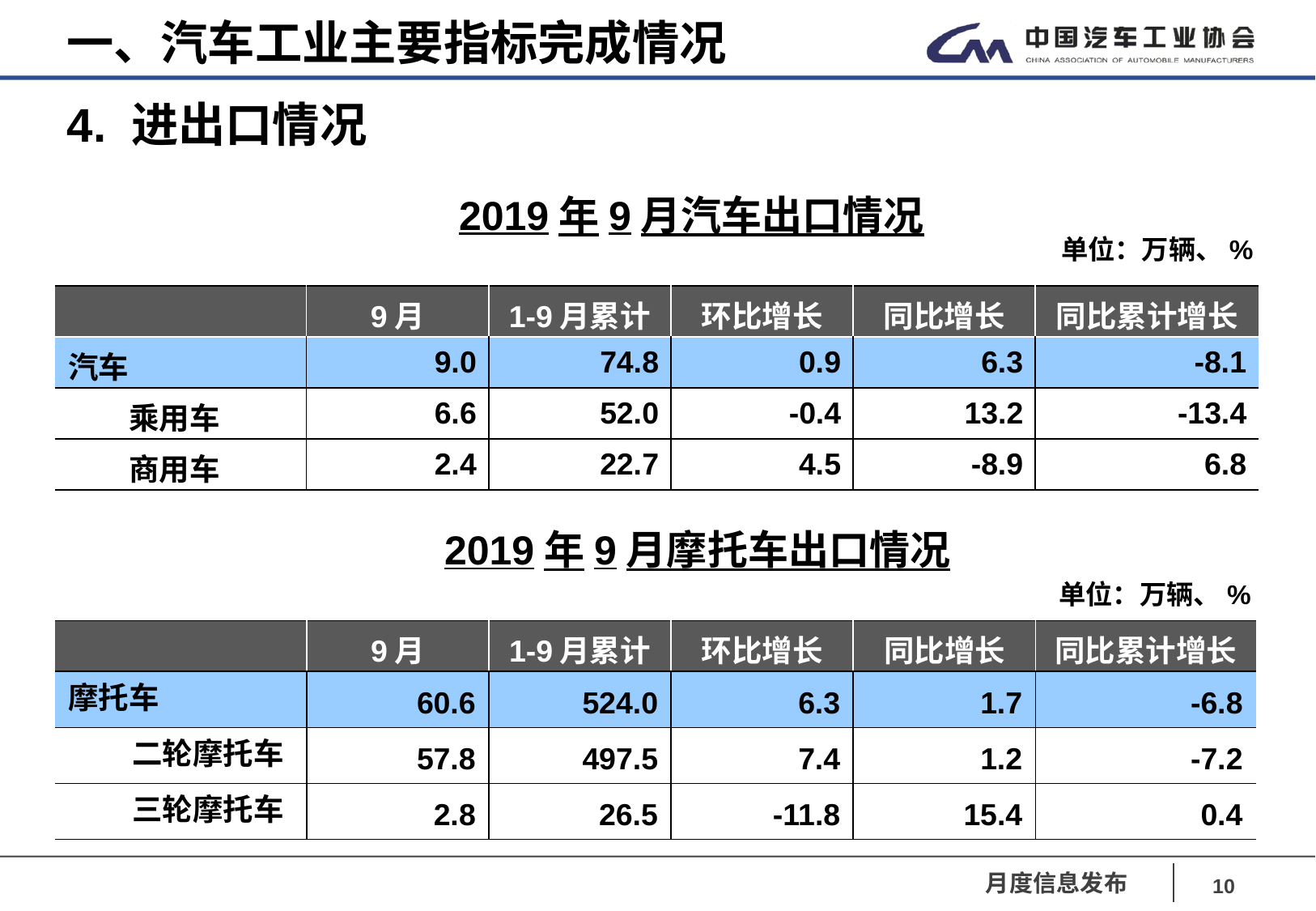

一、汽车工业主要指标完成情况
4. 进出口情况
      2019年9月汽车出口情况
 单位：万辆、%
|  | 9月 | 1-9月累计 | 环比增长 | 同比增长 | 同比累计增长 |
| --- | --- | --- | --- | --- | --- |
| 汽车 | 9.0 | 74.8 | 0.9 | 6.3 | -8.1 |
| 乘用车 | 6.6 | 52.0 | -0.4 | 13.2 | -13.4 |
| 商用车 | 2.4 | 22.7 | 4.5 | -8.9 | 6.8 |
       2019年9月摩托车出口情况
 单位：万辆、%
|  | 9月 | 1-9月累计 | 环比增长 | 同比增长 | 同比累计增长 |
| --- | --- | --- | --- | --- | --- |
| 摩托车 | 60.6 | 524.0 | 6.3 | 1.7 | -6.8 |
| 二轮摩托车 | 57.8 | 497.5 | 7.4 | 1.2 | -7.2 |
| 三轮摩托车 | 2.8 | 26.5 | -11.8 | 15.4 | 0.4 |